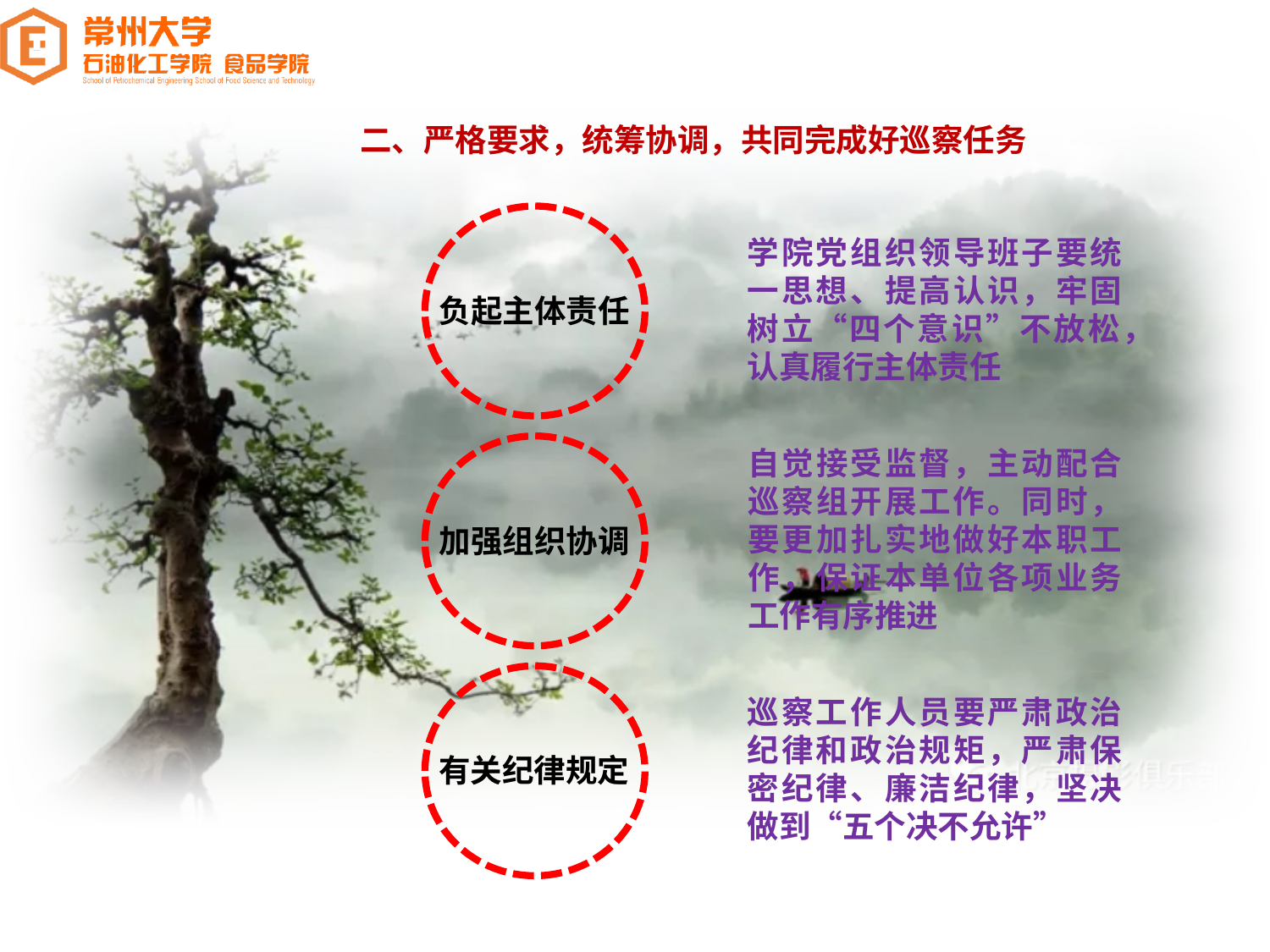

二、严格要求，统筹协调，共同完成好巡察任务

负起主体责任
学院党组织领导班子要统一思想、提高认识，牢固树立“四个意识”不放松，认真履行主体责任

加强组织协调
自觉接受监督，主动配合巡察组开展工作。同时，要更加扎实地做好本职工作，保证本单位各项业务工作有序推进

有关纪律规定
巡察工作人员要严肃政治纪律和政治规矩，严肃保密纪律、廉洁纪律，坚决做到“五个决不允许”